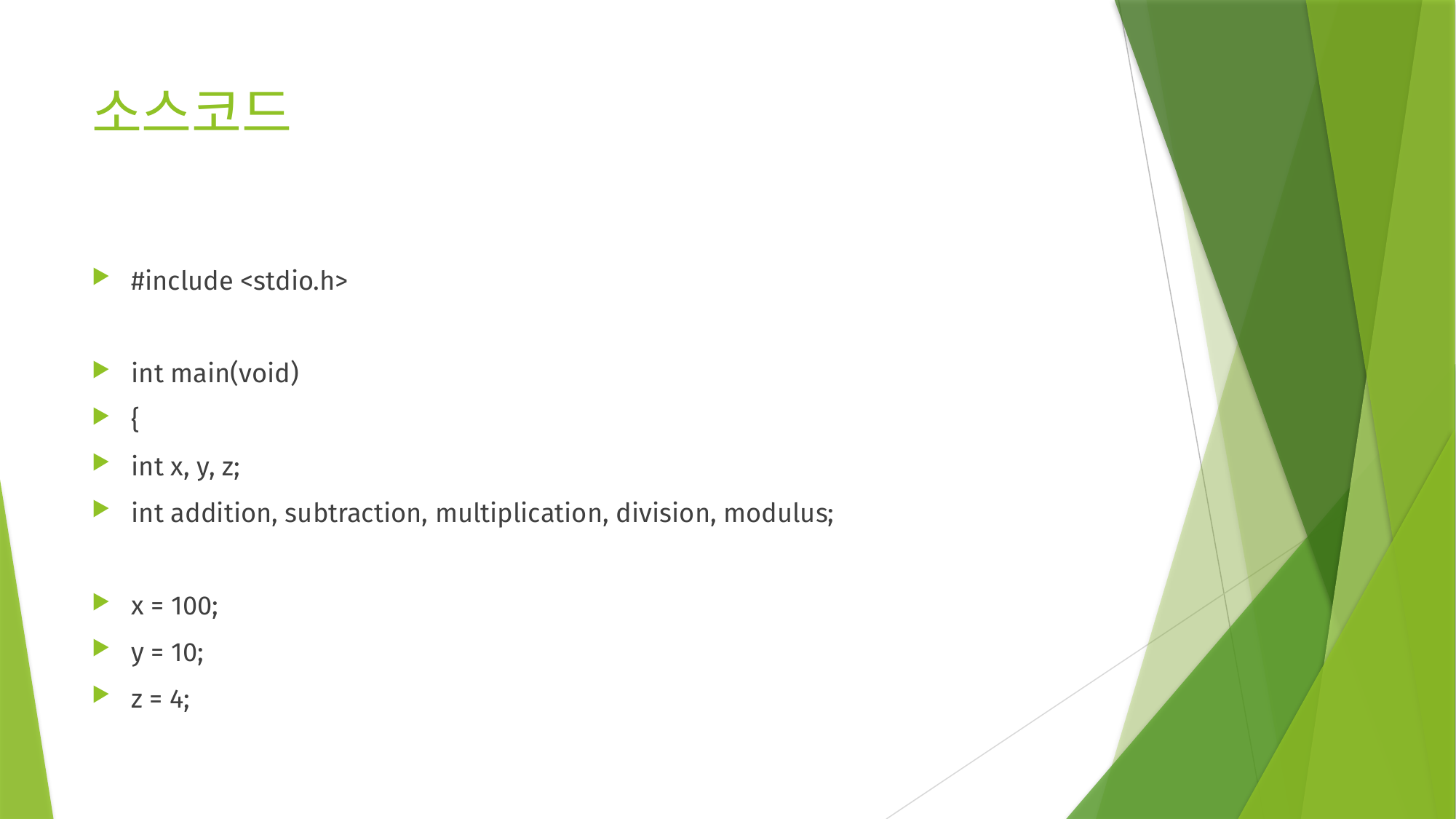

# 소스코드
#include <stdio.h>

int main(void)
{
int x, y, z;
int addition, subtraction, multiplication, division, modulus;

x = 100;
y = 10;
z = 4;